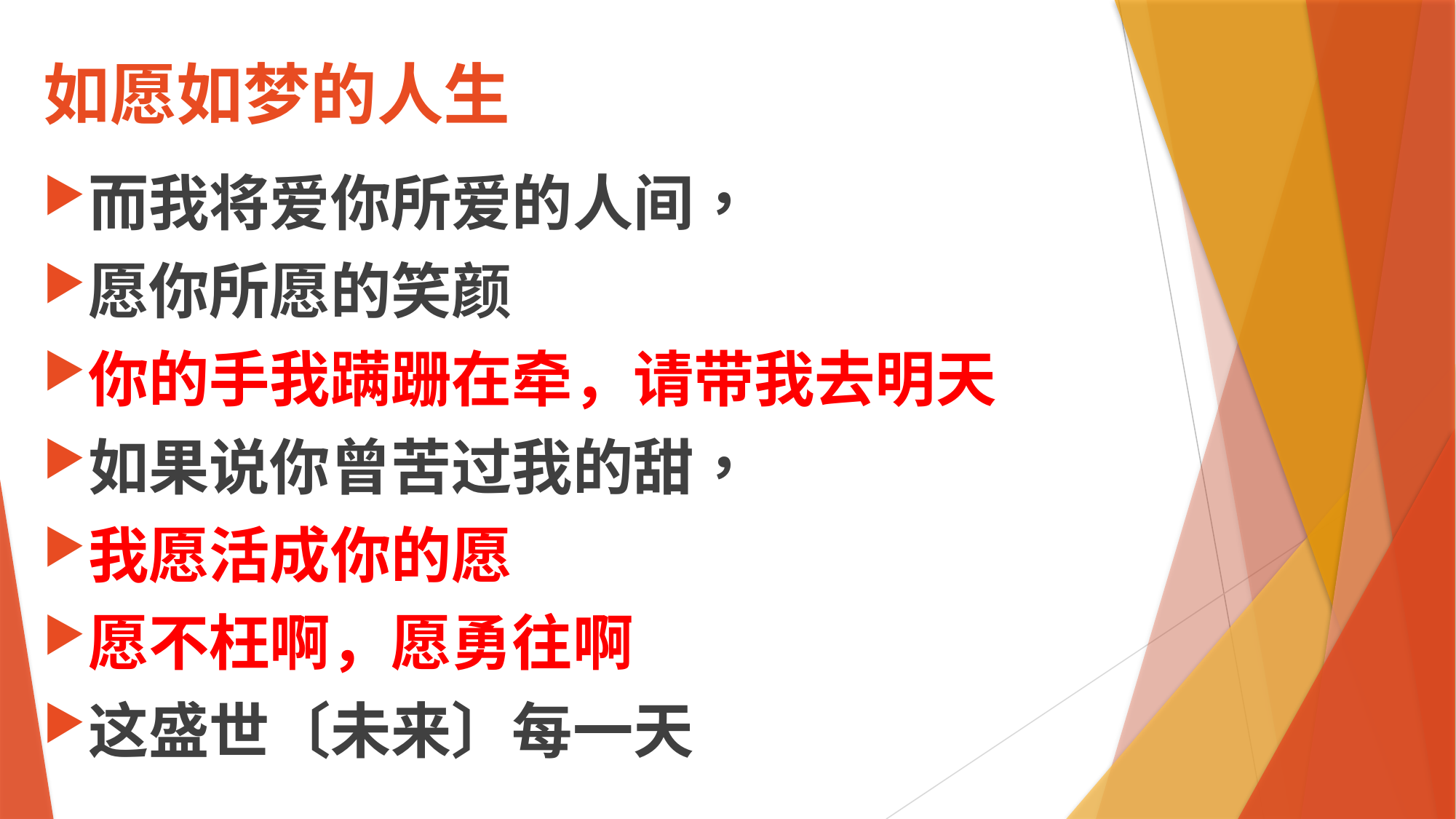

# 如愿如梦的人生
而我将爱你所爱的人间，
愿你所愿的笑颜
你的手我蹒跚在牵，请带我去明天
如果说你曾苦过我的甜，
我愿活成你的愿
愿不枉啊，愿勇往啊
这盛世〔未来〕每一天